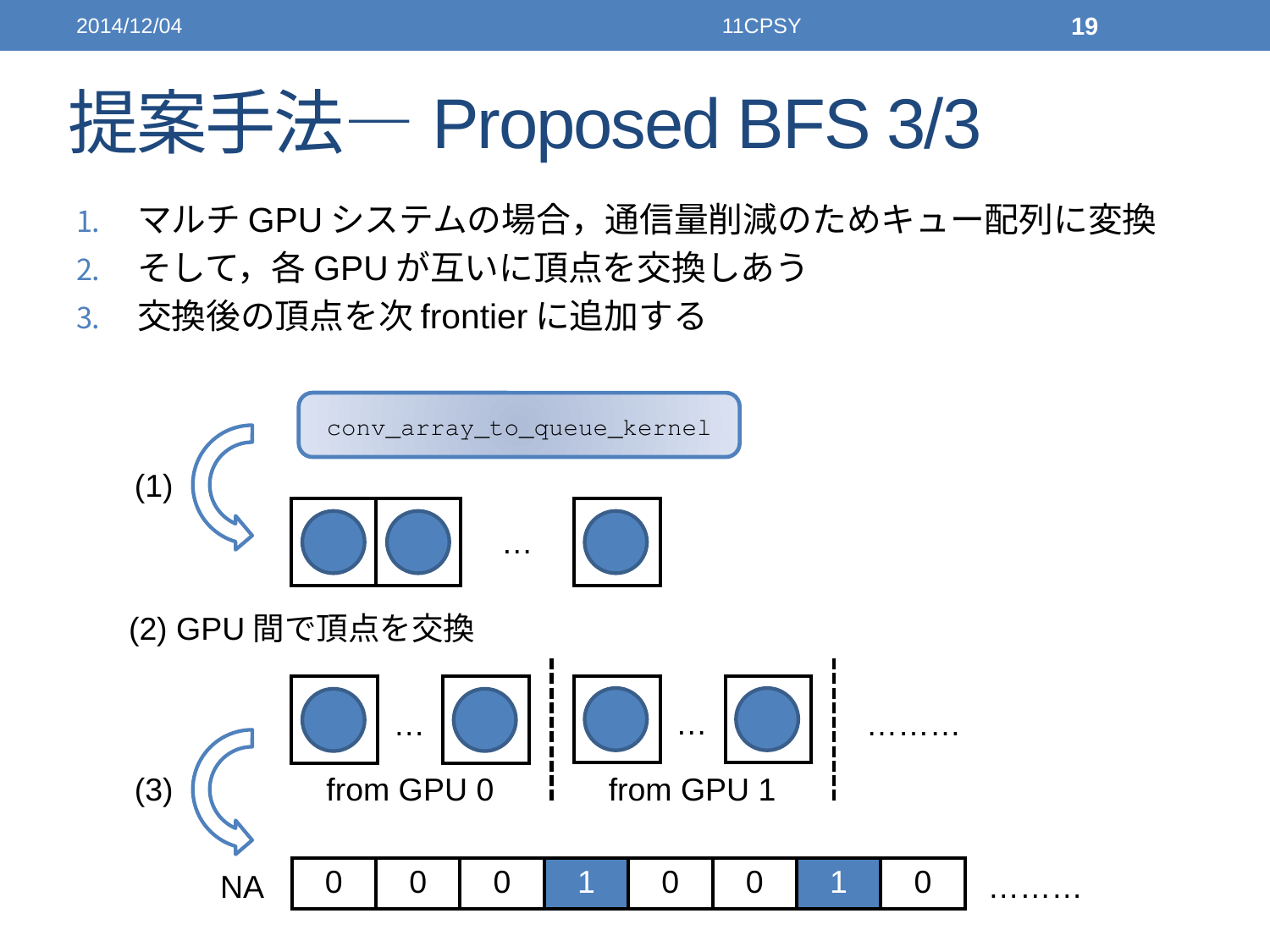

2014/12/04
11CPSY
19
# 提案手法―Proposed BFS 3/3
マルチGPUシステムの場合，通信量削減のためキュー配列に変換
そして，各GPUが互いに頂点を交換しあう
交換後の頂点を次frontierに追加する

conv_array_to_queue_kernel

(1)
|  |  |
| --- | --- |
|  |
| --- |

…
(2) GPU間で頂点を交換
|  |
| --- |
|  |
| --- |
|  |
| --- |
|  |
| --- |

…
…
………

from GPU 1
(3)
from GPU 0
| 0 | 0 | 0 | 1 | 0 | 0 | 1 | 0 |
| --- | --- | --- | --- | --- | --- | --- | --- |
NA
………